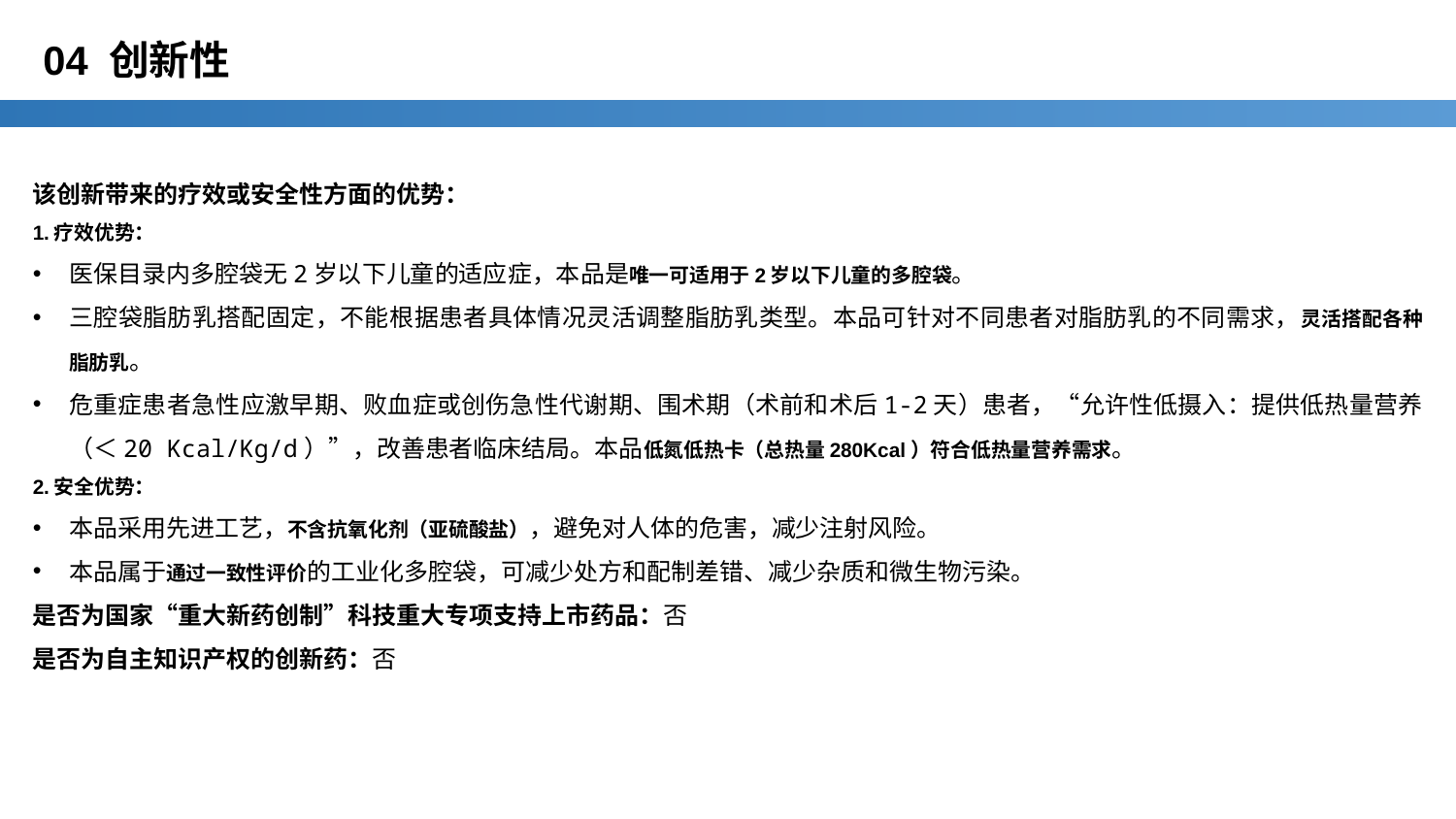

# 04 创新性
该创新带来的疗效或安全性方面的优势：
1.疗效优势：
医保目录内多腔袋无2岁以下儿童的适应症，本品是唯一可适用于2岁以下儿童的多腔袋。
三腔袋脂肪乳搭配固定，不能根据患者具体情况灵活调整脂肪乳类型。本品可针对不同患者对脂肪乳的不同需求，灵活搭配各种脂肪乳。
危重症患者急性应激早期、败血症或创伤急性代谢期、围术期（术前和术后1-2天）患者，“允许性低摄入：提供低热量营养（＜20 Kcal/Kg/d）”，改善患者临床结局。本品低氮低热卡（总热量280Kcal）符合低热量营养需求。
2.安全优势：
本品采用先进工艺，不含抗氧化剂（亚硫酸盐），避免对人体的危害，减少注射风险。
本品属于通过一致性评价的工业化多腔袋，可减少处方和配制差错、减少杂质和微生物污染。
是否为国家“重大新药创制”科技重大专项支持上市药品：否
是否为自主知识产权的创新药：否